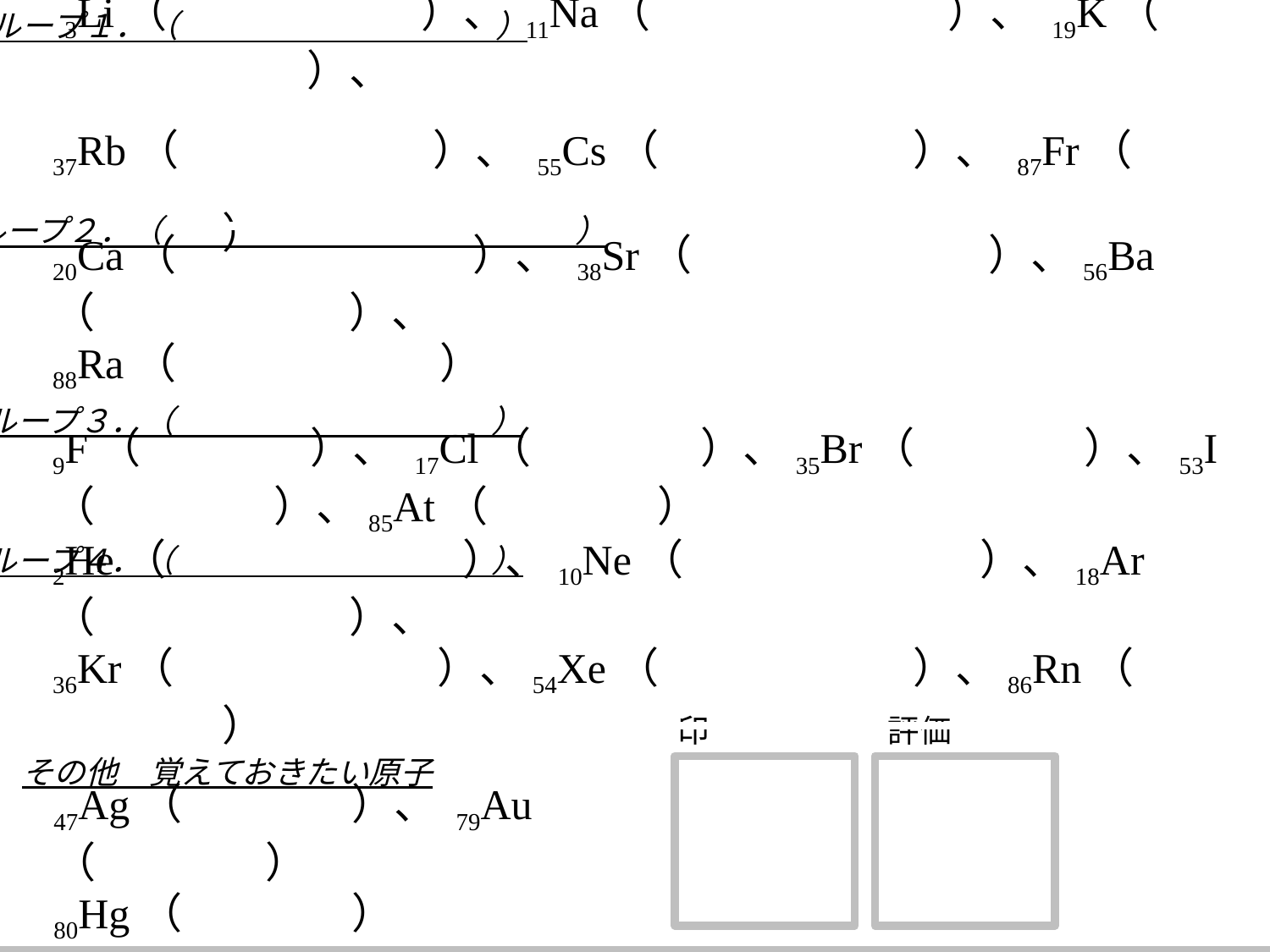

グループ１．（　　　　　　　　　　）
  3Li（　　　　　　）、 11Na（　　　　　　　）、 19K（　　　　　　　）、
37Rb（　　　　　　）、 55Cs（　　　　　　）、 87Fr（　　　　　　）
グループ２．（　　　　　　　　　　　　　）
20Ca（　　　　　　　）、 38Sr（　　　　　　　）、56Ba（　　　　　　）、
88Ra（　　　　　 　）
グループ３．（　　　　　　　　　　）
9F（　　　　）、 17Cl（　　　　）、35Br（　　　　）、53I（　　　 　）、85At（　　　　）
グループ４．（　　　　　　　　　　）
2He（　　　　　　　）、10Ne（　　　　　　　）、18Ar（　　　　　　）、
36Kr（　　　　　 　）、54Xe（　　　　　　）、86Rn（　　　　　　）
印
評価
その他　覚えておきたい原子

47Ag（　　　　）、 79Au（　　　　）
80Hg（　　　　）